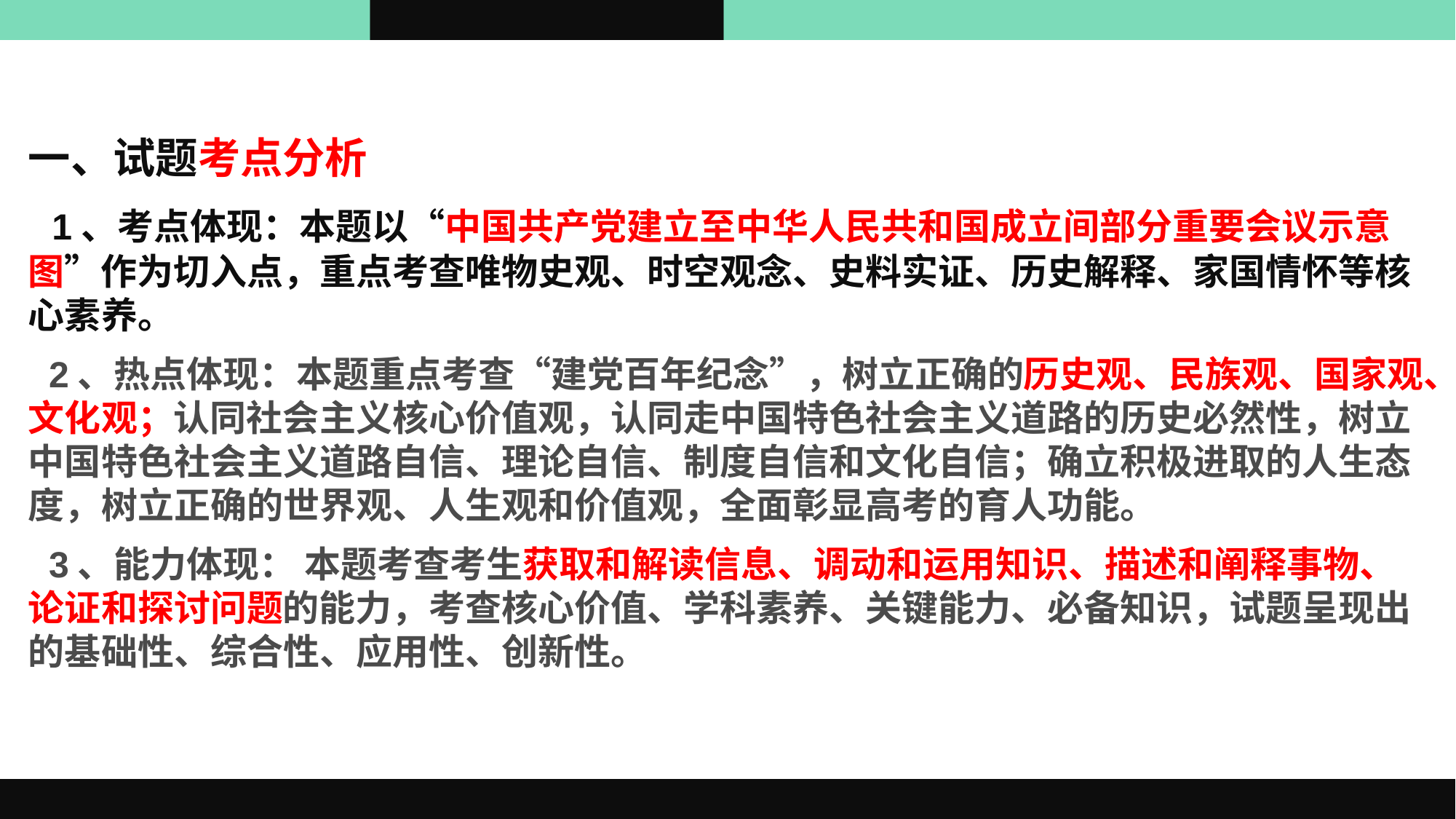

一、试题考点分析
  1、考点体现：本题以“中国共产党建立至中华人民共和国成立间部分重要会议示意图”作为切入点，重点考查唯物史观、时空观念、史料实证、历史解释、家国情怀等核心素养。
  2、热点体现：本题重点考查“建党百年纪念”，树立正确的历史观、民族观、国家观、文化观；认同社会主义核心价值观，认同走中国特色社会主义道路的历史必然性，树立中国特色社会主义道路自信、理论自信、制度自信和文化自信；确立积极进取的人生态度，树立正确的世界观、人生观和价值观，全面彰显高考的育人功能。
  3、能力体现： 本题考查考生获取和解读信息、调动和运用知识、描述和阐释事物、论证和探讨问题的能力，考查核心价值、学科素养、关键能力、必备知识，试题呈现出的基础性、综合性、应用性、创新性。